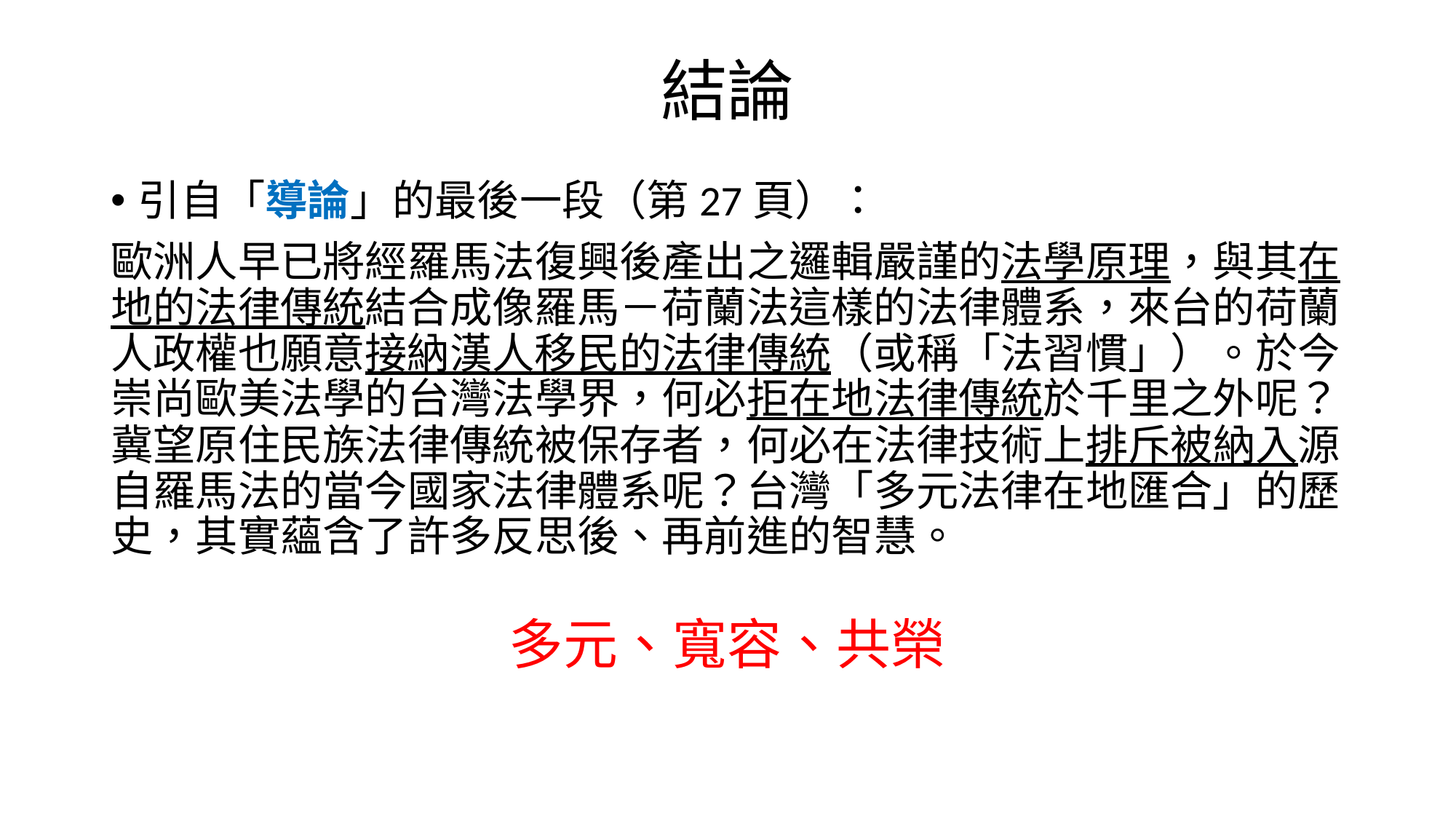

# 結論
引自「導論」的最後一段（第27頁）：
歐洲人早已將經羅馬法復興後產出之邏輯嚴謹的法學原理，與其在地的法律傳統結合成像羅馬－荷蘭法這樣的法律體系，來台的荷蘭人政權也願意接納漢人移民的法律傳統（或稱「法習慣」）。於今崇尚歐美法學的台灣法學界，何必拒在地法律傳統於千里之外呢？冀望原住民族法律傳統被保存者，何必在法律技術上排斥被納入源自羅馬法的當今國家法律體系呢？台灣「多元法律在地匯合」的歷史，其實蘊含了許多反思後、再前進的智慧。

多元、寬容、共榮